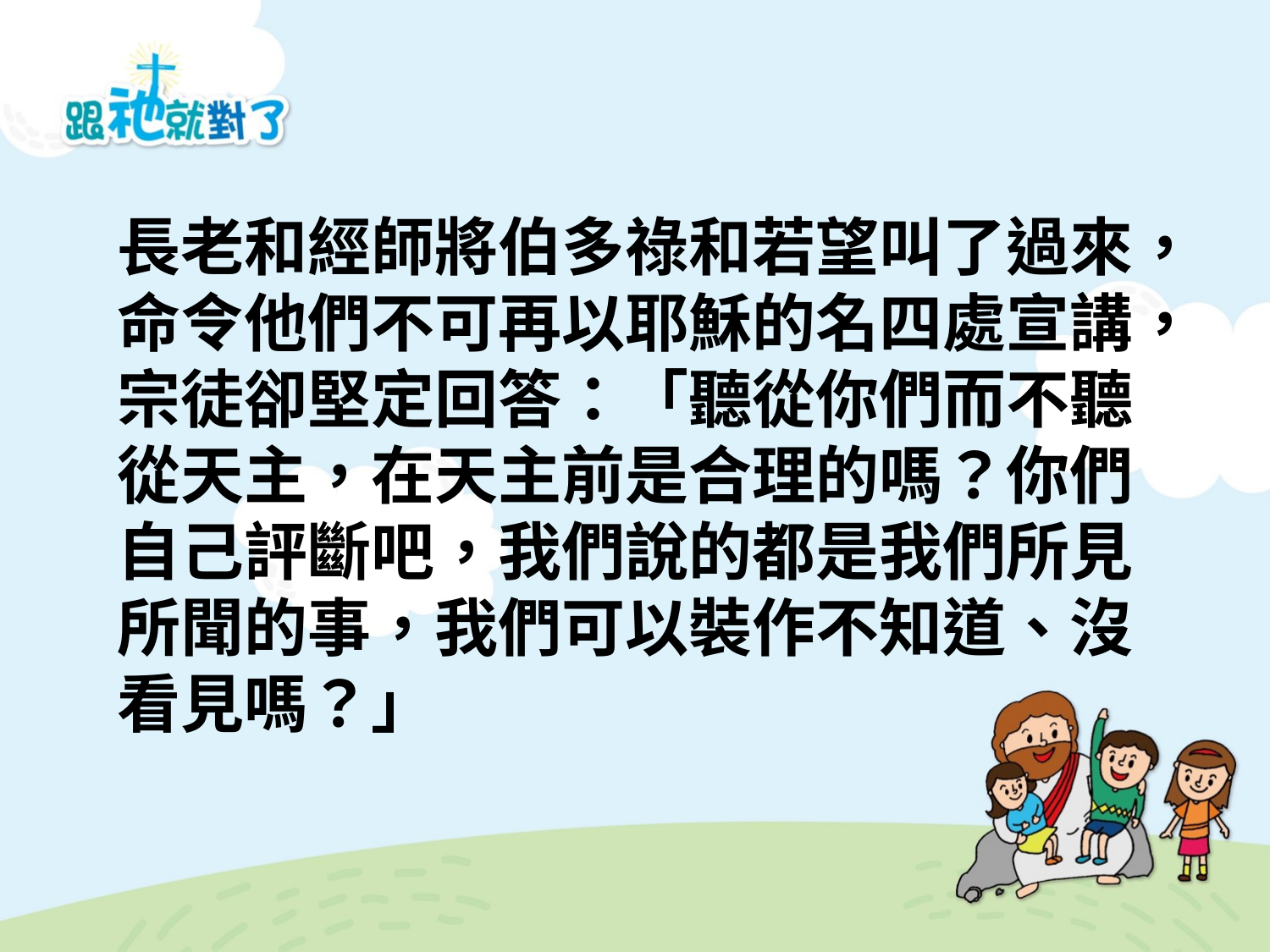

長老和經師將伯多祿和若望叫了過來，命令他們不可再以耶穌的名四處宣講，宗徒卻堅定回答：「聽從你們而不聽從天主，在天主前是合理的嗎？你們自己評斷吧，我們說的都是我們所見所聞的事，我們可以裝作不知道、沒看見嗎？」